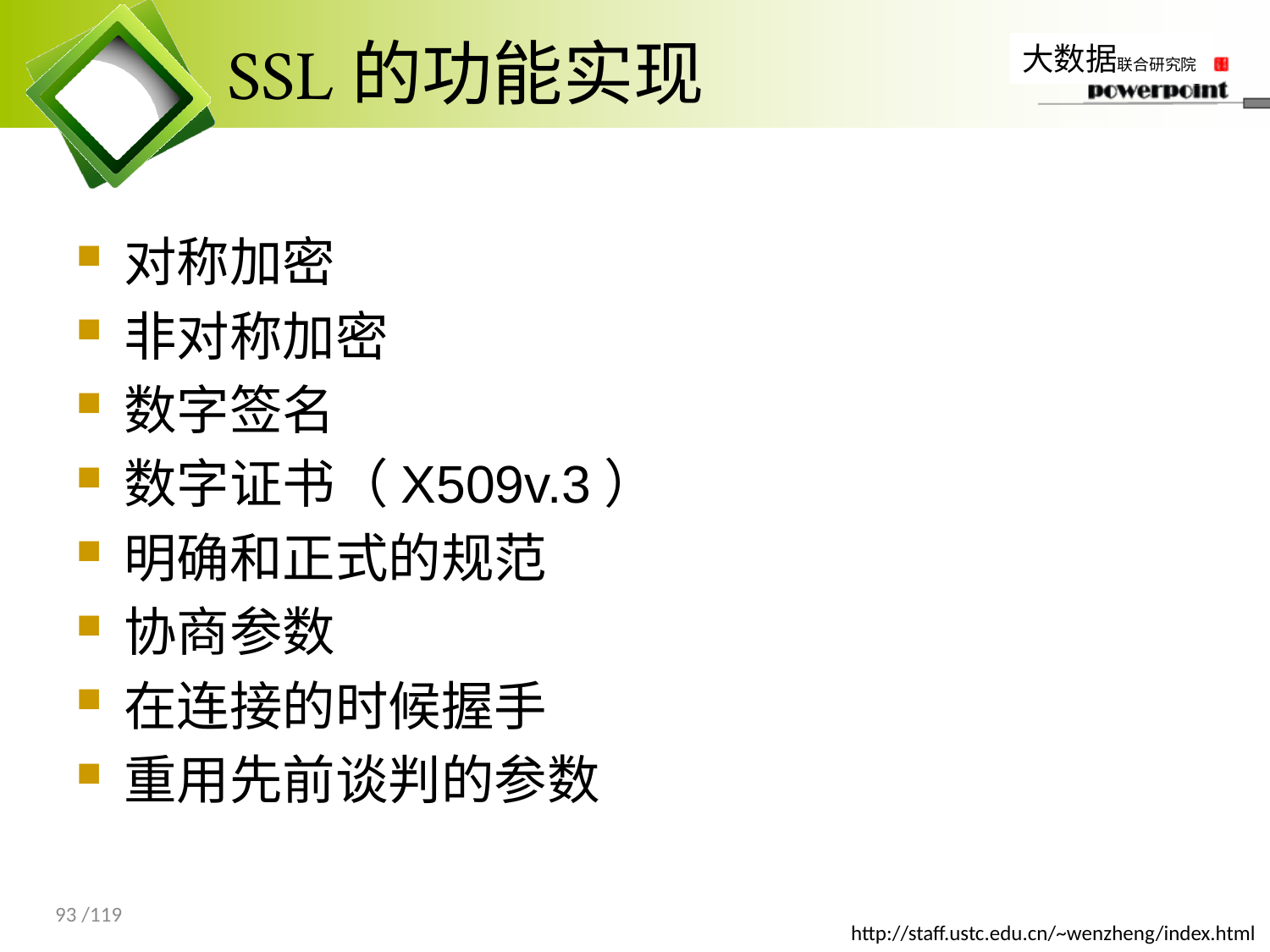

# SSL的功能实现

对称加密
非对称加密
数字签名
数字证书（X509v.3）
明确和正式的规范
协商参数
在连接的时候握手
重用先前谈判的参数
93